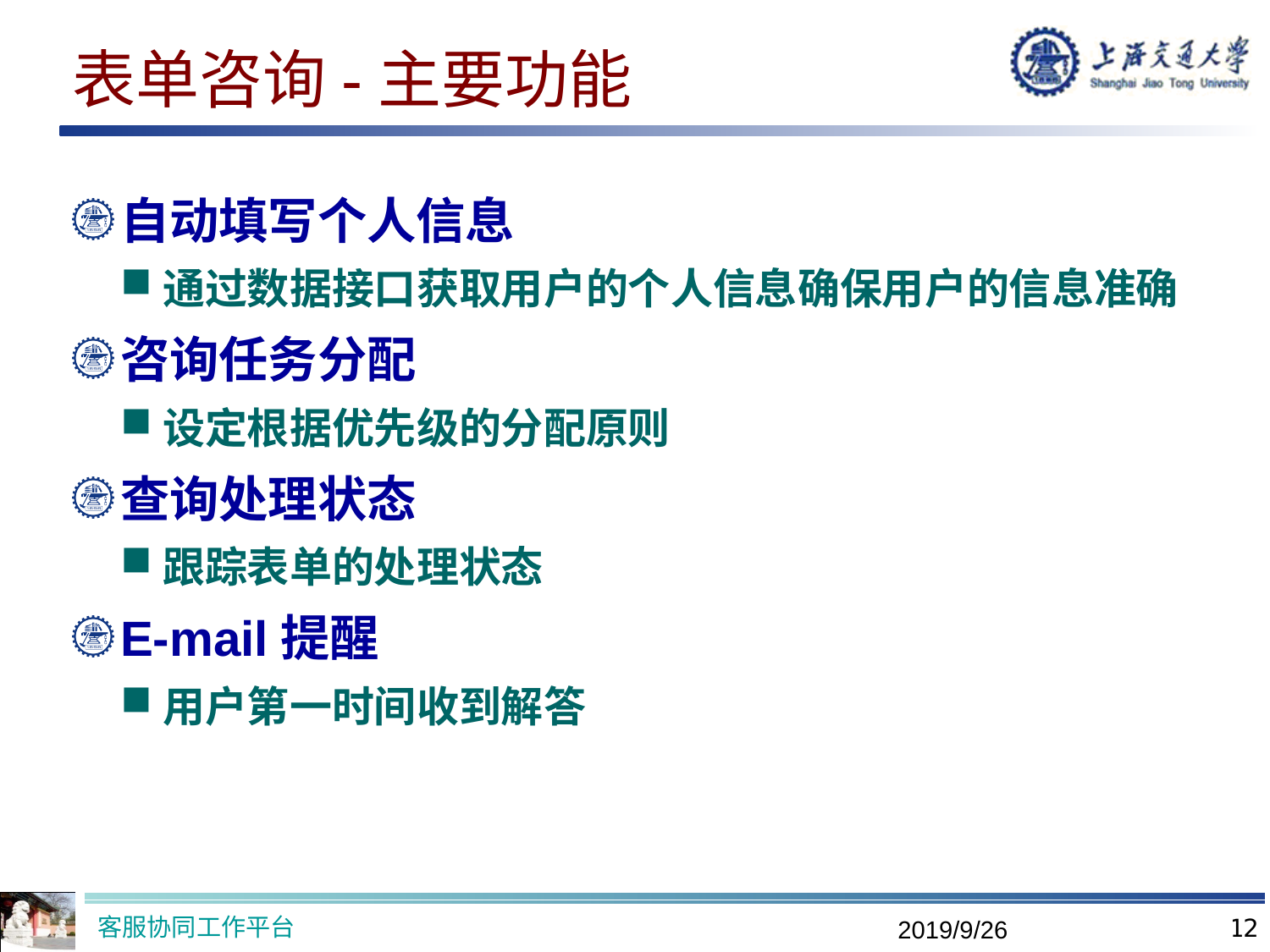

# 表单咨询-主要功能
自动填写个人信息
通过数据接口获取用户的个人信息确保用户的信息准确
咨询任务分配
设定根据优先级的分配原则
查询处理状态
跟踪表单的处理状态
E-mail提醒
用户第一时间收到解答
客服协同工作平台
12
2019/9/26